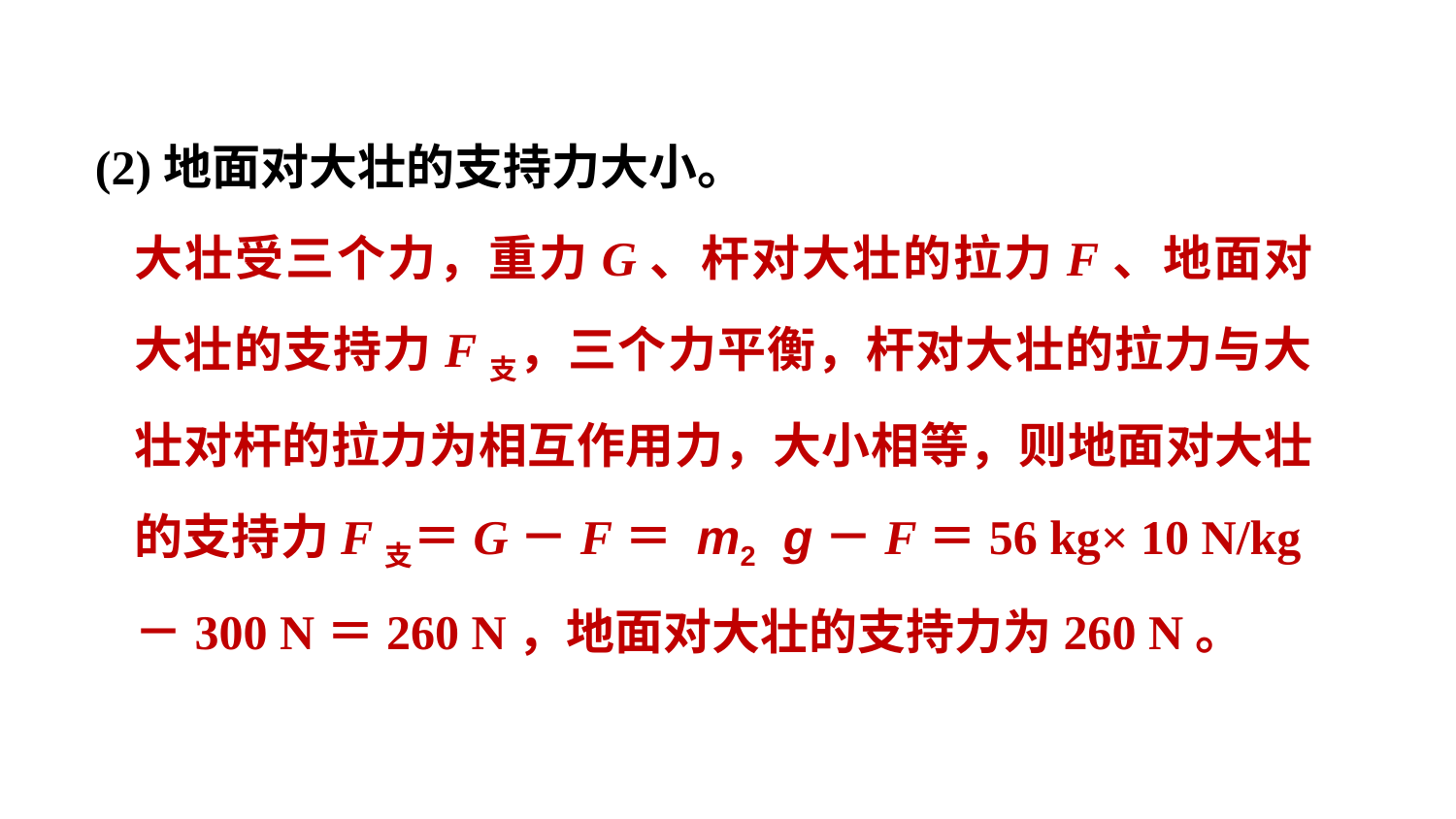

(2)地面对大壮的支持力大小。
大壮受三个力，重力G、杆对大壮的拉力F、地面对大壮的支持力F支，三个力平衡，杆对大壮的拉力与大壮对杆的拉力为相互作用力，大小相等，则地面对大壮的支持力F支＝G－F＝ m2  g－F＝56 kg× 10 N/kg－300 N＝260 N，地面对大壮的支持力为260 N。